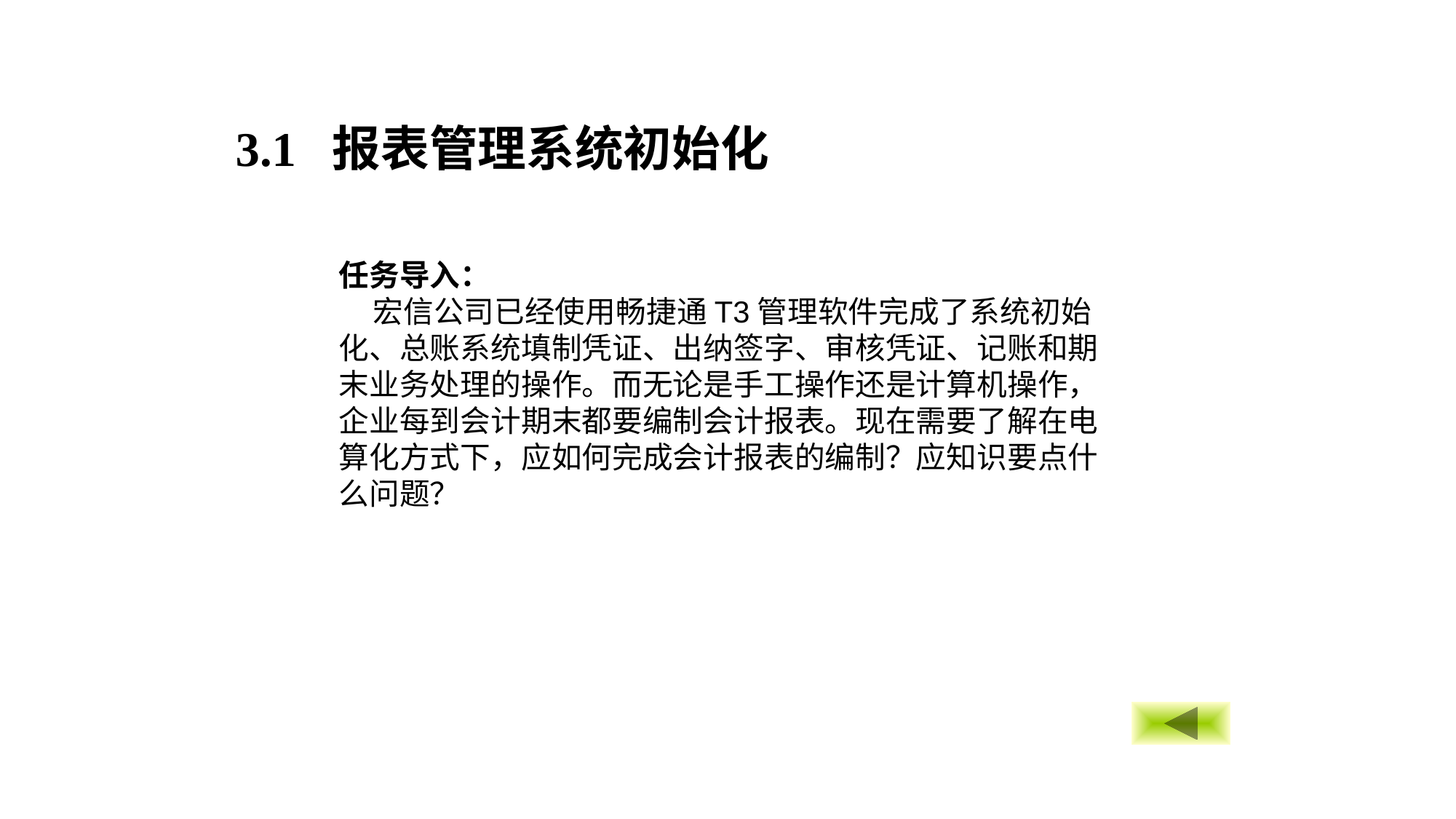

3.1  报表管理系统初始化
任务导入：
    宏信公司已经使用畅捷通T3管理软件完成了系统初始化、总账系统填制凭证、出纳签字、审核凭证、记账和期末业务处理的操作。而无论是手工操作还是计算机操作，企业每到会计期末都要编制会计报表。现在需要了解在电算化方式下，应如何完成会计报表的编制？应知识要点什么问题？